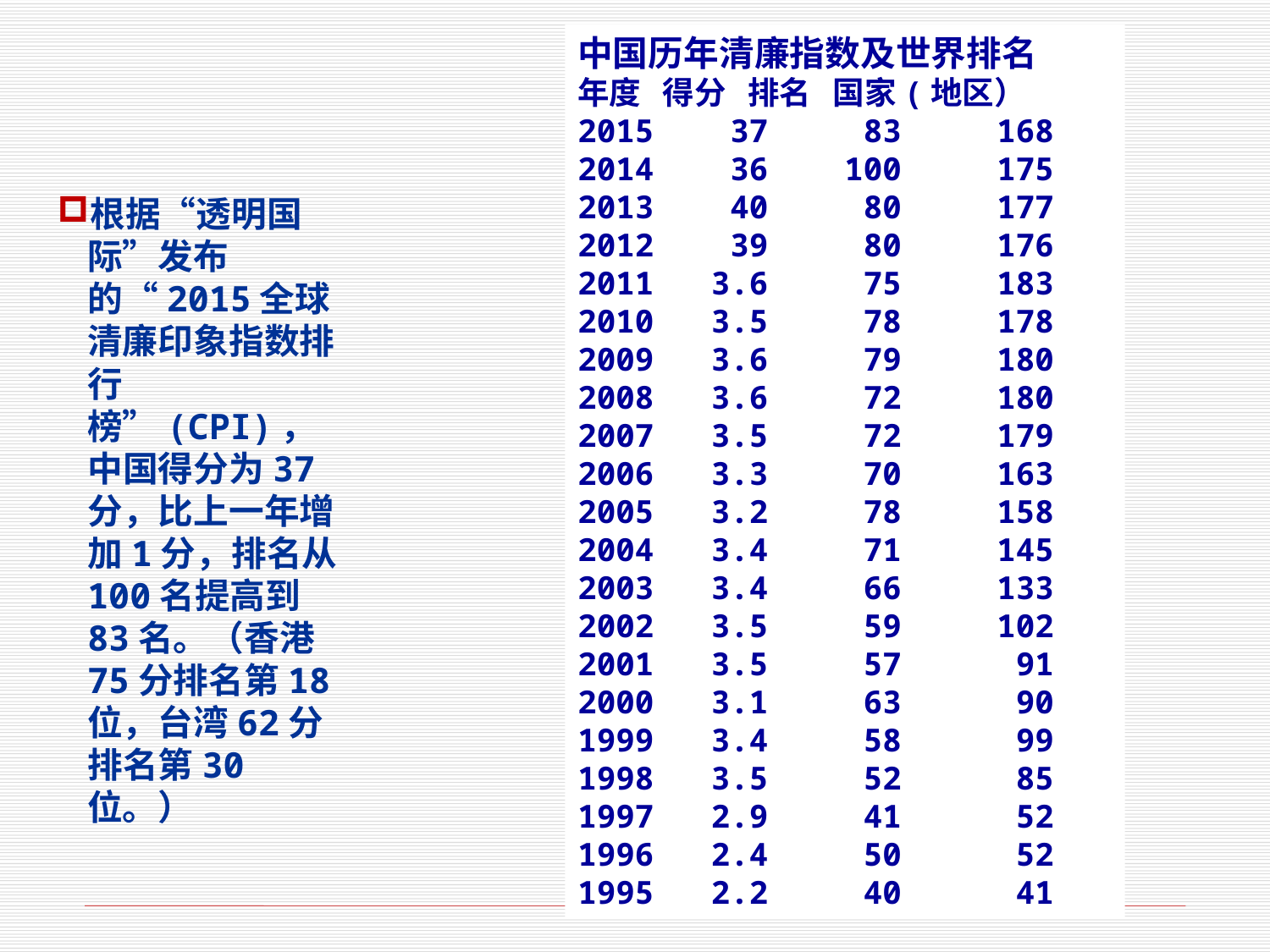

中国历年清廉指数及世界排名
年度   得分   排名   国家(地区）
2015    37     83     168
2014    36    100     175
2013    40     80     177
2012    39     80     176
2011   3.6     75     183
2010   3.5     78     178
2009   3.6     79     180
2008   3.6     72     180
2007   3.5     72     179
2006   3.3     70     163
2005   3.2     78     158
2004   3.4     71     145
2003   3.4     66     133
2002   3.5     59     102
2001   3.5     57      91
2000   3.1     63      90
1999   3.4     58      99
1998   3.5     52      85
1997   2.9     41      52
1996   2.4     50      52
1995   2.2     40      41
根据“透明国际”发布的“2015全球清廉印象指数排行榜”(CPI)，中国得分为37分，比上一年增加1分，排名从100名提高到83名。（香港75分排名第18位，台湾62分排名第30位。）